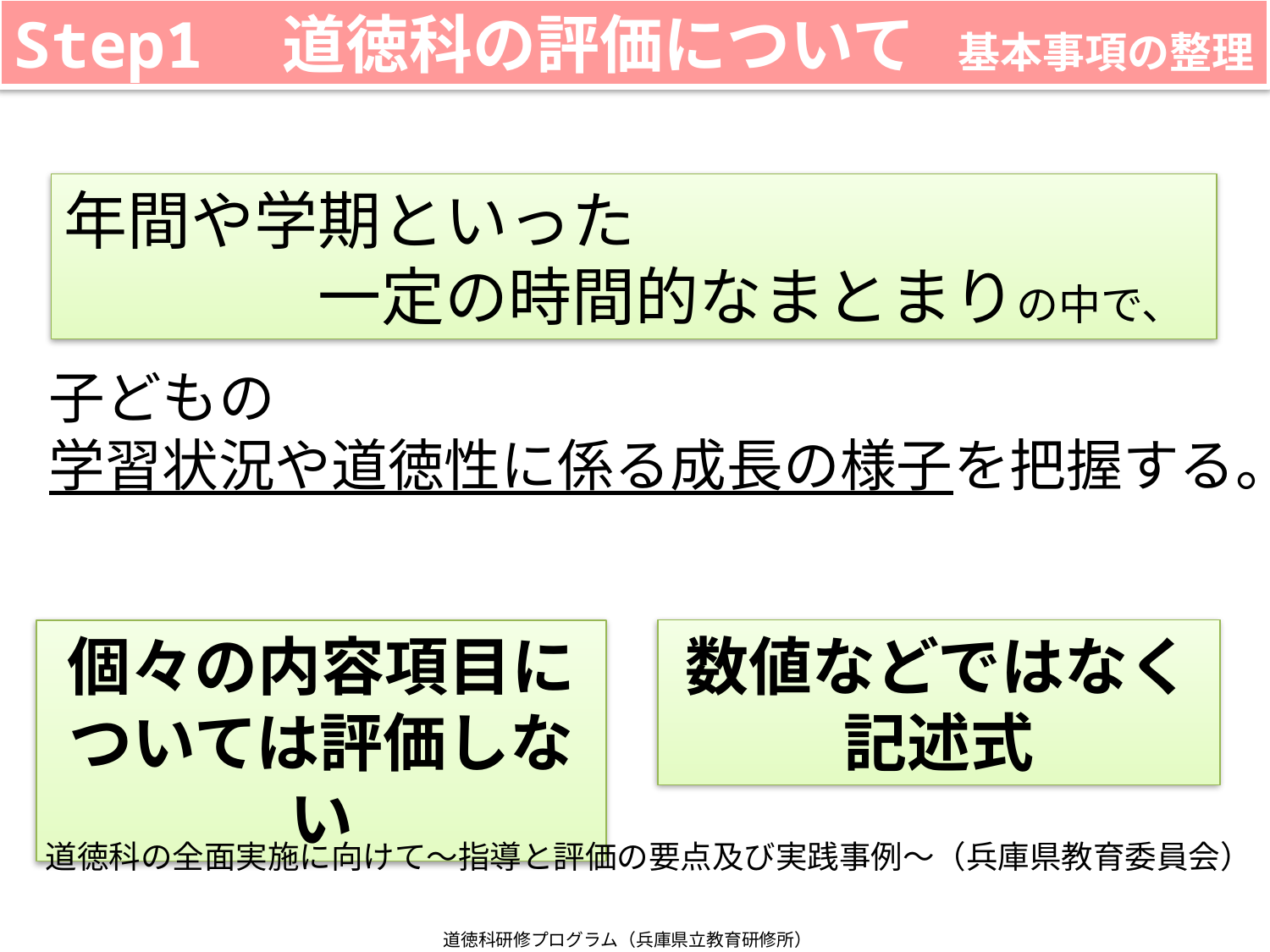

Step1　道徳科の評価について　基本事項の整理
年間や学期といった
　　　　一定の時間的なまとまりの中で、
子どもの
学習状況や道徳性に係る成長の様子を把握する。
数値などではなく
記述式
個々の内容項目については評価しない
道徳科の全面実施に向けて～指導と評価の要点及び実践事例～（兵庫県教育委員会）
道徳科研修プログラム（兵庫県立教育研修所）